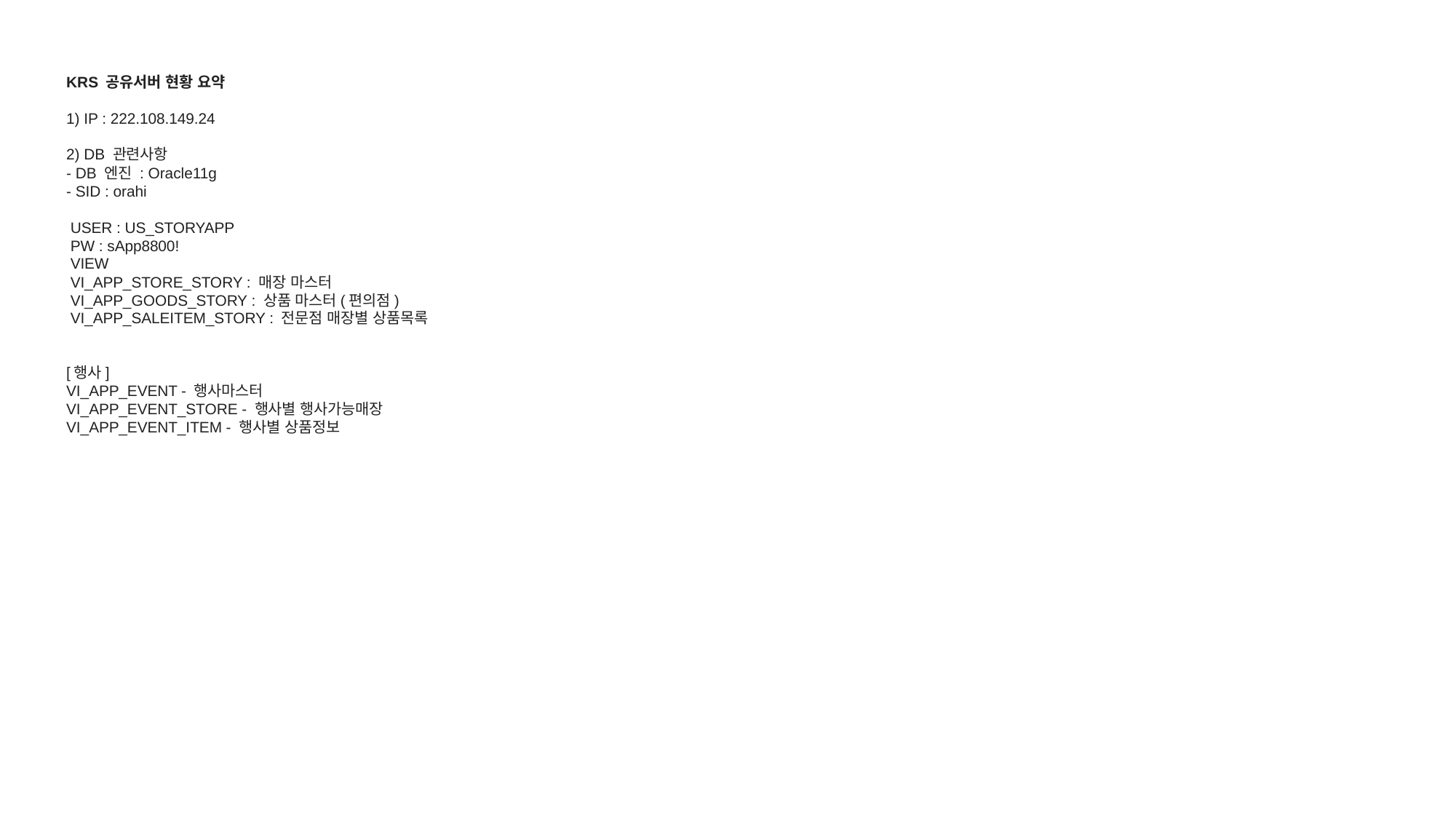

KRS 공유서버 현황 요약

1) IP : 222.108.149.24

2) DB 관련사항
- DB 엔진 : Oracle11g
- SID : orahi

 USER : US_STORYAPP
 PW : sApp8800!
 VIEW
 VI_APP_STORE_STORY : 매장 마스터
 VI_APP_GOODS_STORY : 상품 마스터(편의점)
 VI_APP_SALEITEM_STORY : 전문점 매장별 상품목록

[행사]
VI_APP_EVENT - 행사마스터
VI_APP_EVENT_STORE - 행사별 행사가능매장
VI_APP_EVENT_ITEM - 행사별 상품정보